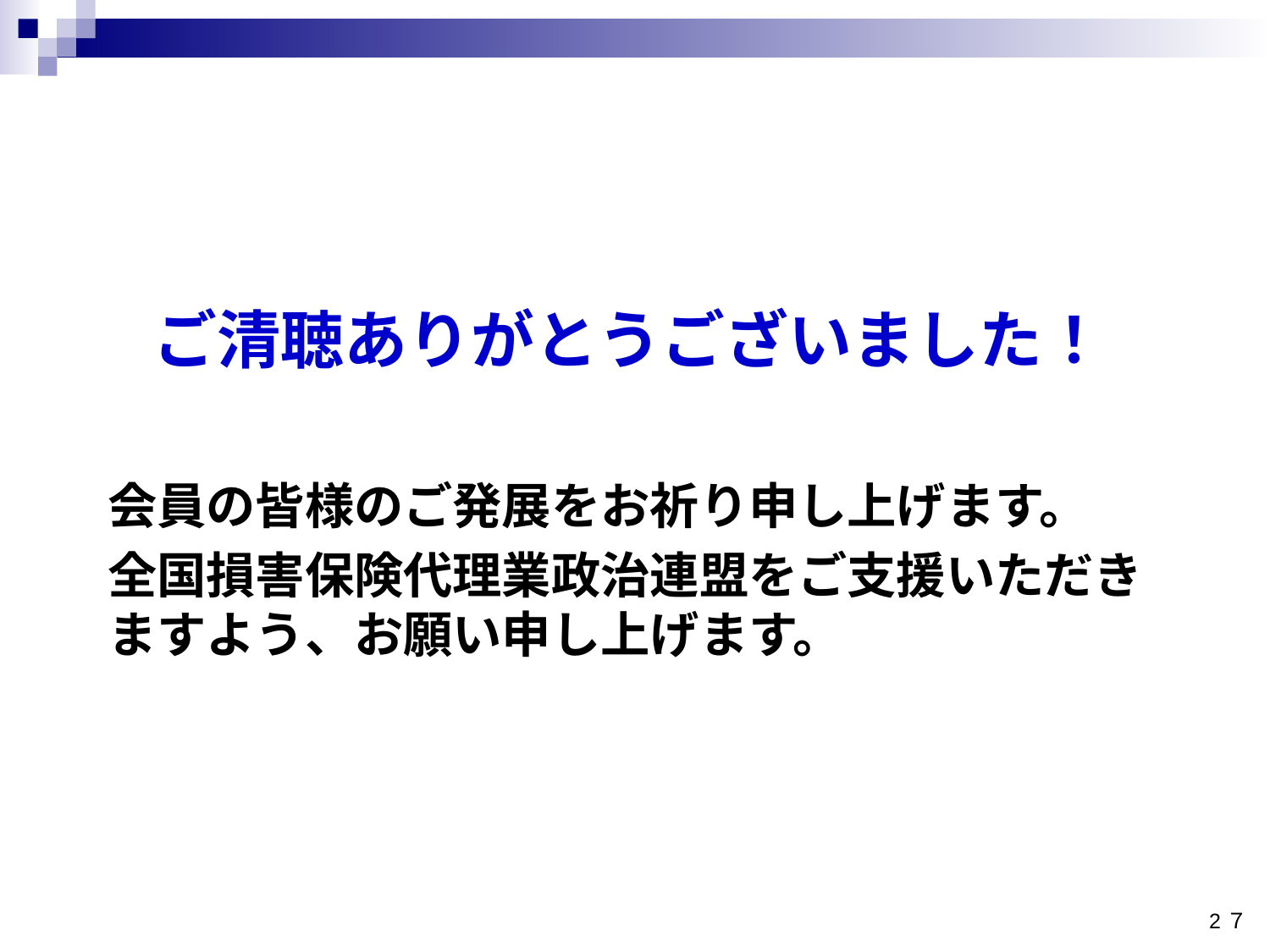

ご清聴ありがとうございました！

会員の皆様のご発展をお祈り申し上げます。
全国損害保険代理業政治連盟をご支援いただきますよう、お願い申し上げます。
2７